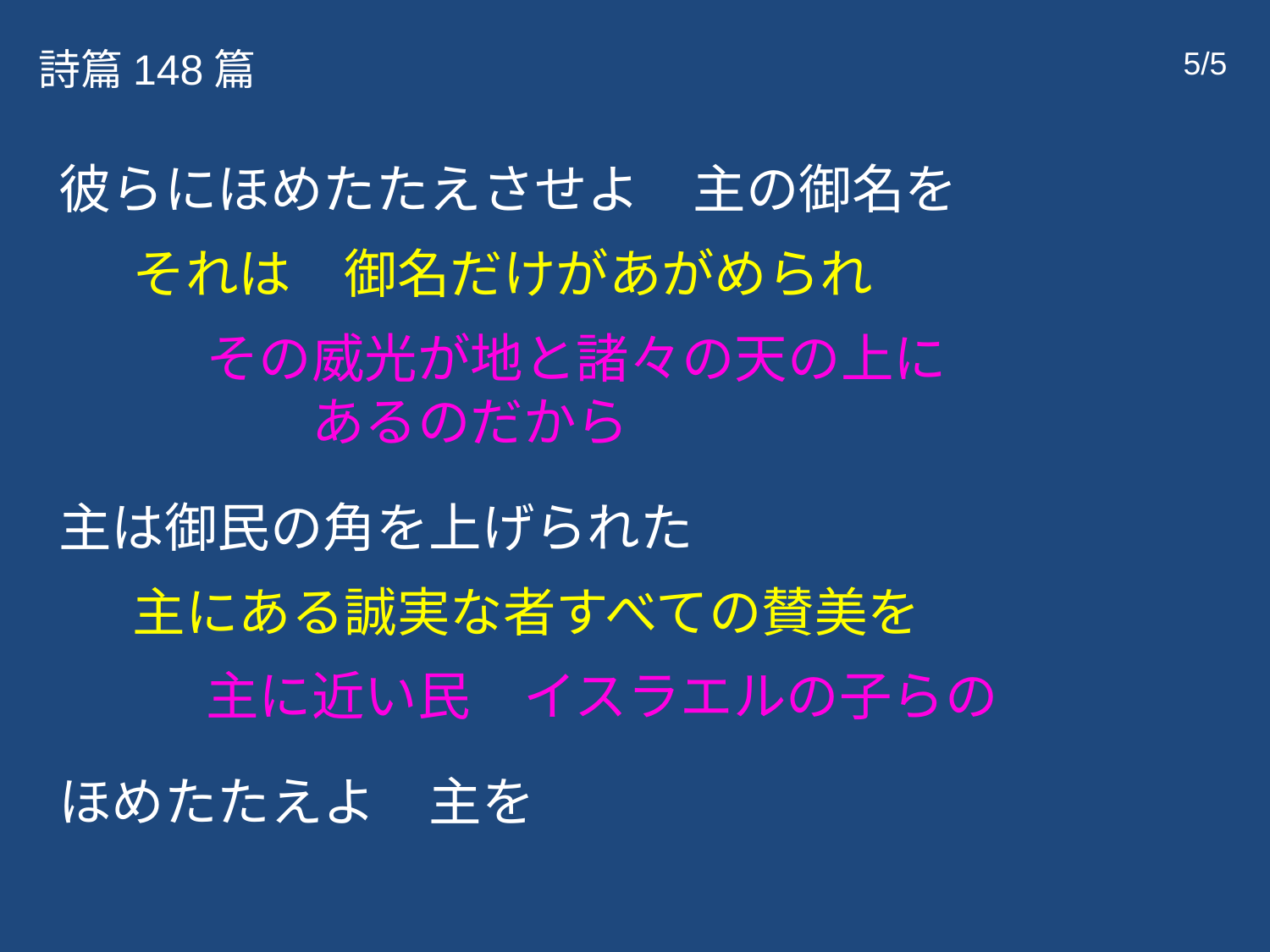

詩篇148篇
5/5
彼らにほめたたえさせよ　主の御名を
それは　御名だけがあがめられ
その威光が地と諸々の天の上に　　　　　　　あるのだから
主は御民の角を上げられた
主にある誠実な者すべての賛美を
主に近い民　イスラエルの子らの
ほめたたえよ　主を